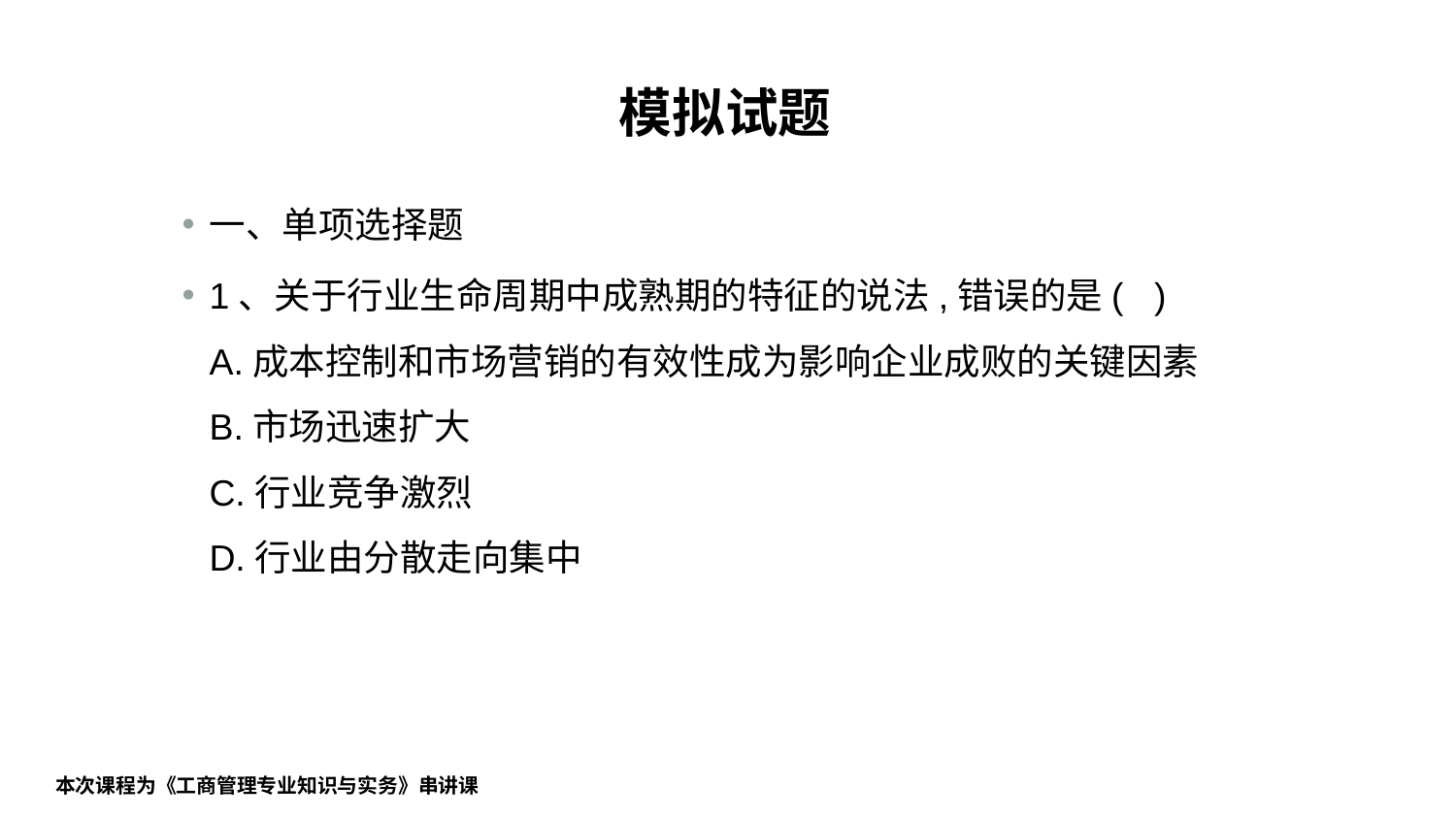

# 模拟试题
一、单项选择题
1、关于行业生命周期中成熟期的特征的说法,错误的是(   )
A.成本控制和市场营销的有效性成为影响企业成败的关键因素
B.市场迅速扩大
C.行业竞争激烈
D.行业由分散走向集中